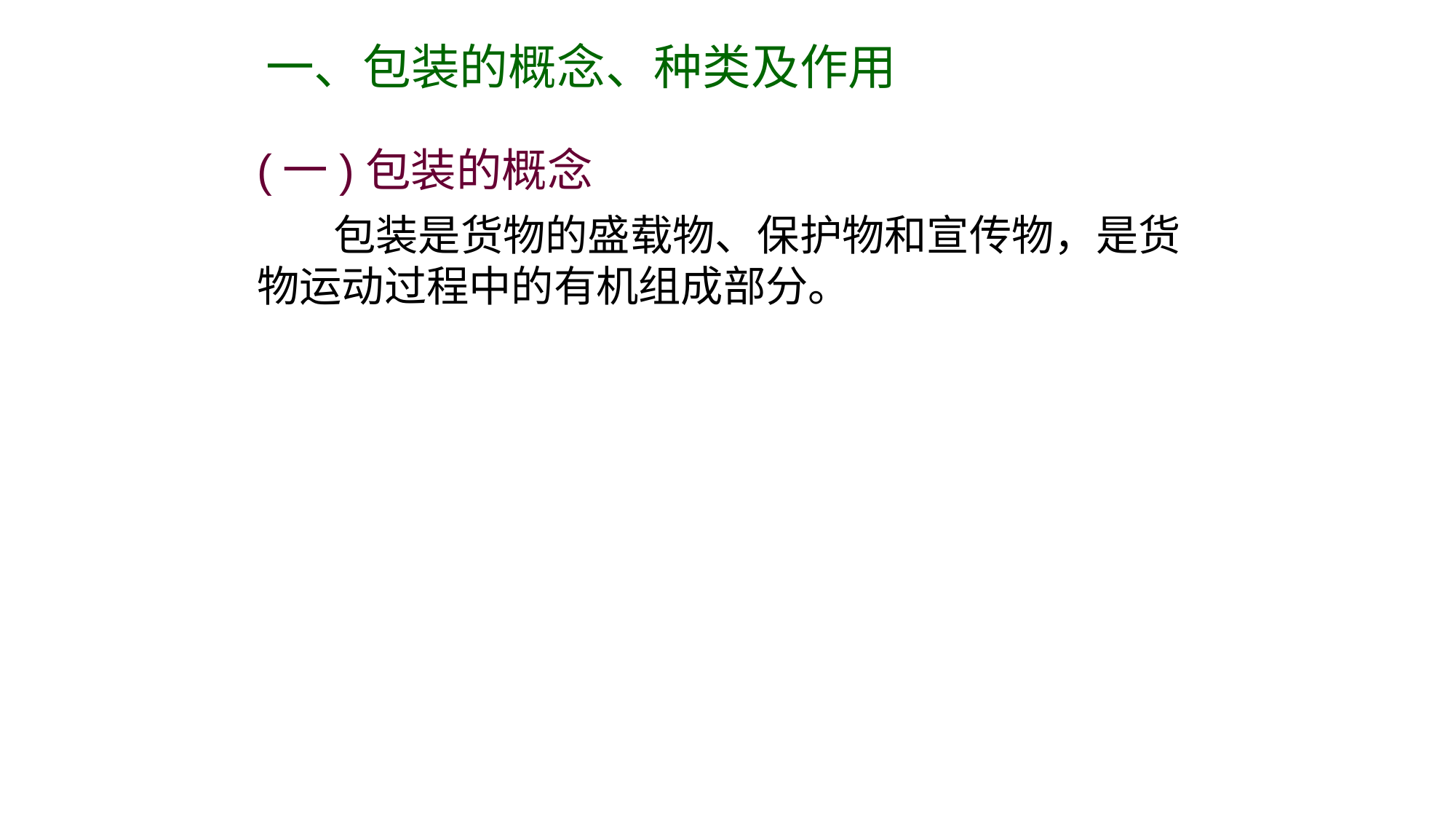

一、包装的概念、种类及作用
(一)包装的概念
       包装是货物的盛载物、保护物和宣传物，是货物运动过程中的有机组成部分。